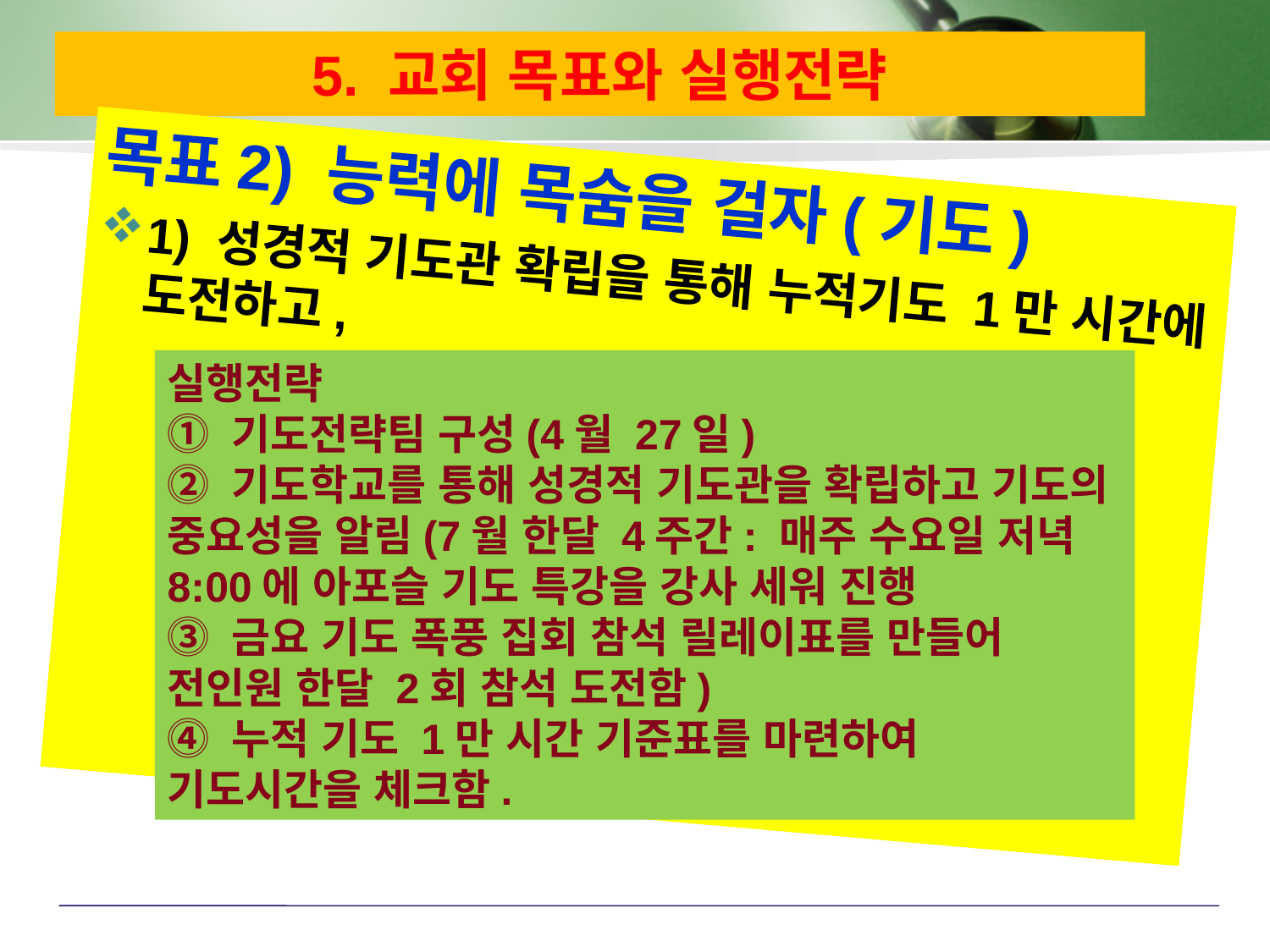

# 5. 교회 목표와 실행전략
목표2) 능력에 목숨을 걸자(기도)
1) 성경적 기도관 확립을 통해 누적기도 1만 시간에 도전하고,
실행전략
⓵ 기도전략팀 구성(4월 27일)
⓶ 기도학교를 통해 성경적 기도관을 확립하고 기도의 중요성을 알림(7월 한달 4주간: 매주 수요일 저녁 8:00에 아포슬 기도 특강을 강사 세워 진행
⓷ 금요 기도 폭풍 집회 참석 릴레이표를 만들어 전인원 한달 2회 참석 도전함)
⓸ 누적 기도 1만 시간 기준표를 마련하여 기도시간을 체크함.